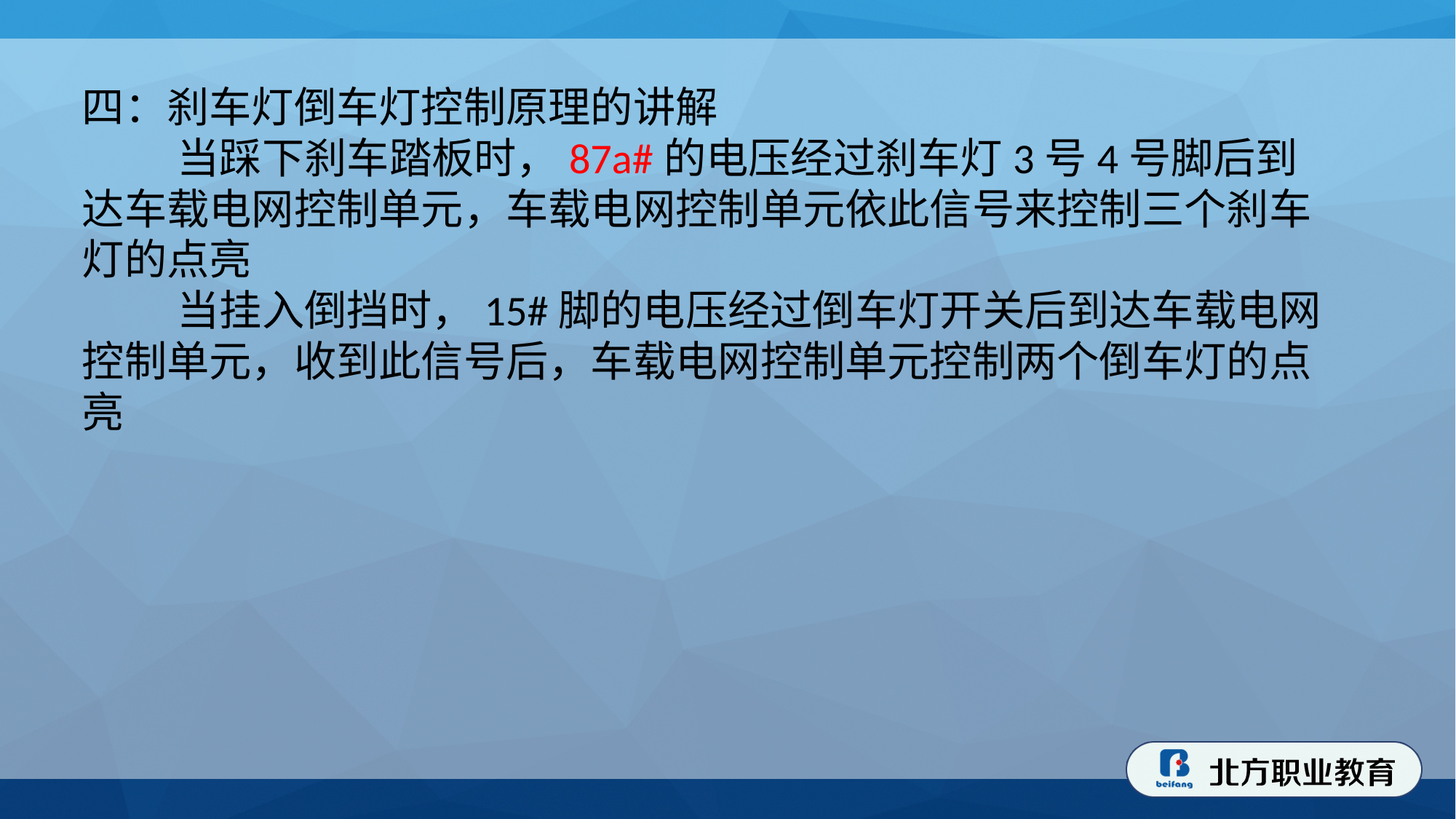

四：刹车灯倒车灯控制原理的讲解
         当踩下刹车踏板时，87a#的电压经过刹车灯3号4号脚后到达车载电网控制单元，车载电网控制单元依此信号来控制三个刹车灯的点亮
         当挂入倒挡时，15#脚的电压经过倒车灯开关后到达车载电网控制单元，收到此信号后，车载电网控制单元控制两个倒车灯的点亮